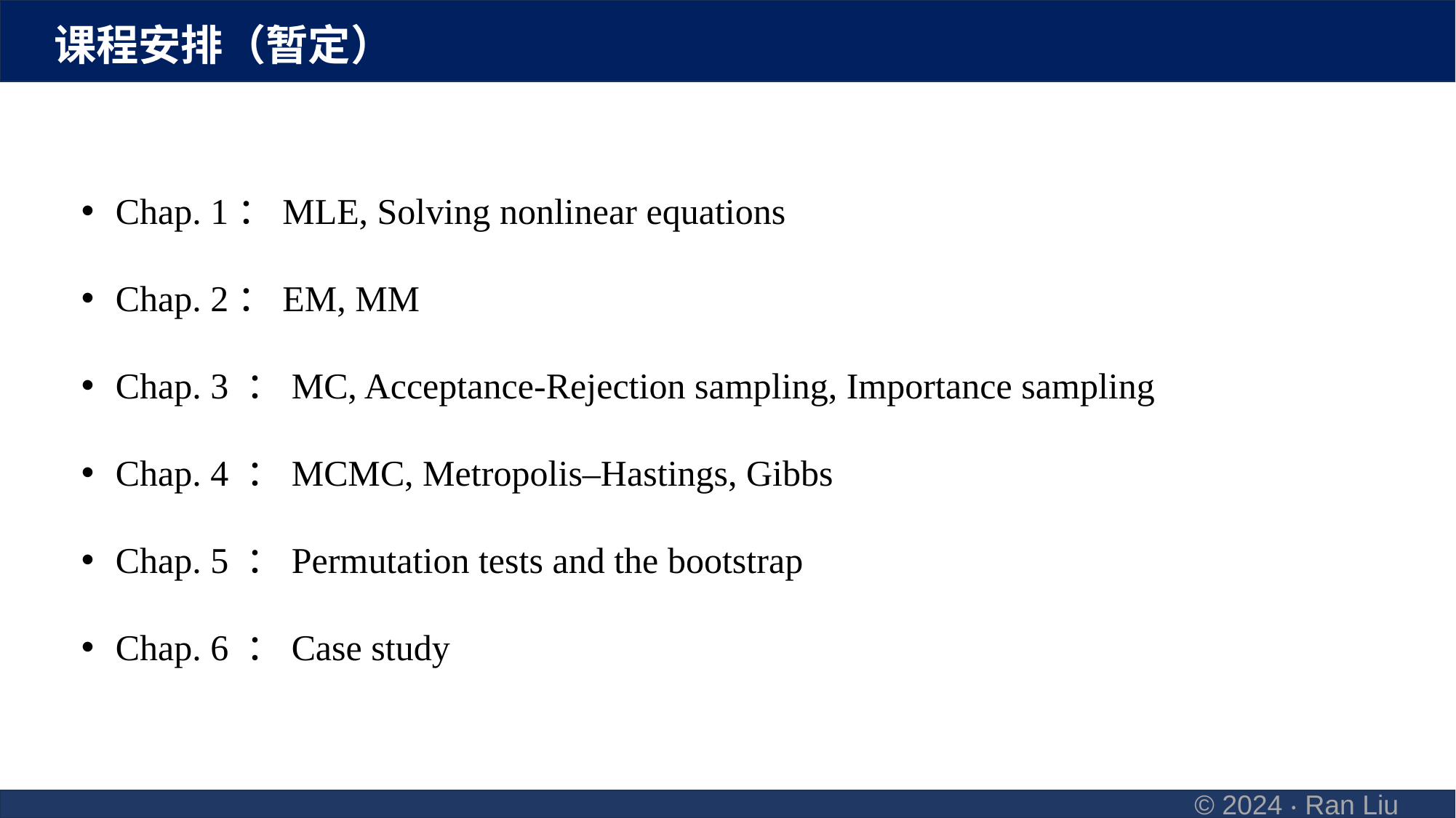

课程安排（暂定）
Chap. 1：MLE, Solving nonlinear equations
Chap. 2：EM, MM
Chap. 3 ：MC, Acceptance-Rejection sampling, Importance sampling
Chap. 4 ：MCMC, Metropolis–Hastings, Gibbs
Chap. 5 ：Permutation tests and the bootstrap
Chap. 6 ：Case study